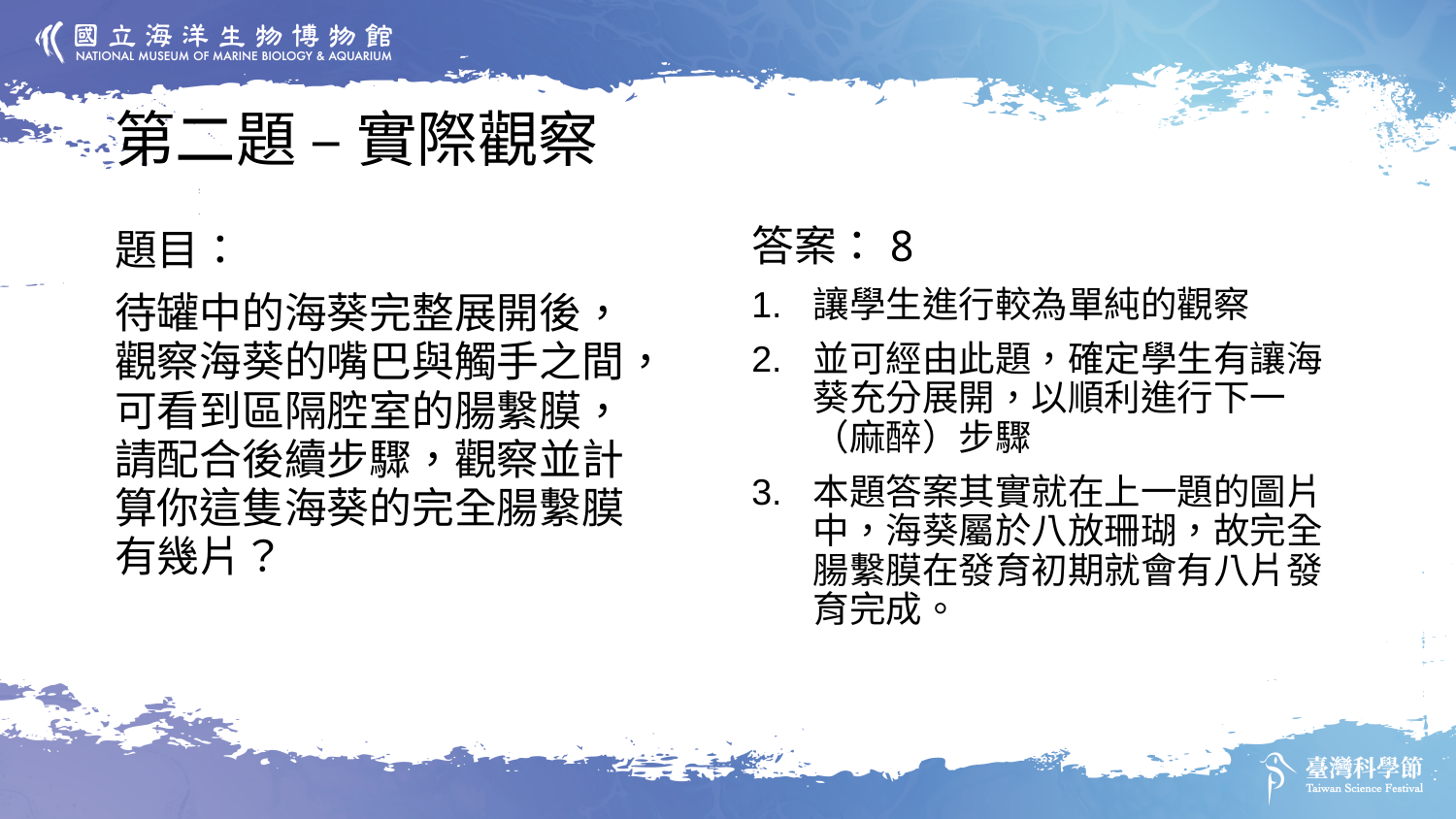

# 第二題 – 實際觀察
題目：
待罐中的海葵完整展開後，觀察海葵的嘴巴與觸手之間，可看到區隔腔室的腸繫膜，請配合後續步驟，觀察並計算你這隻海葵的完全腸繫膜有幾片？
答案：8
讓學生進行較為單純的觀察
並可經由此題，確定學生有讓海葵充分展開，以順利進行下一（麻醉）步驟
本題答案其實就在上一題的圖片中，海葵屬於八放珊瑚，故完全腸繫膜在發育初期就會有八片發育完成。